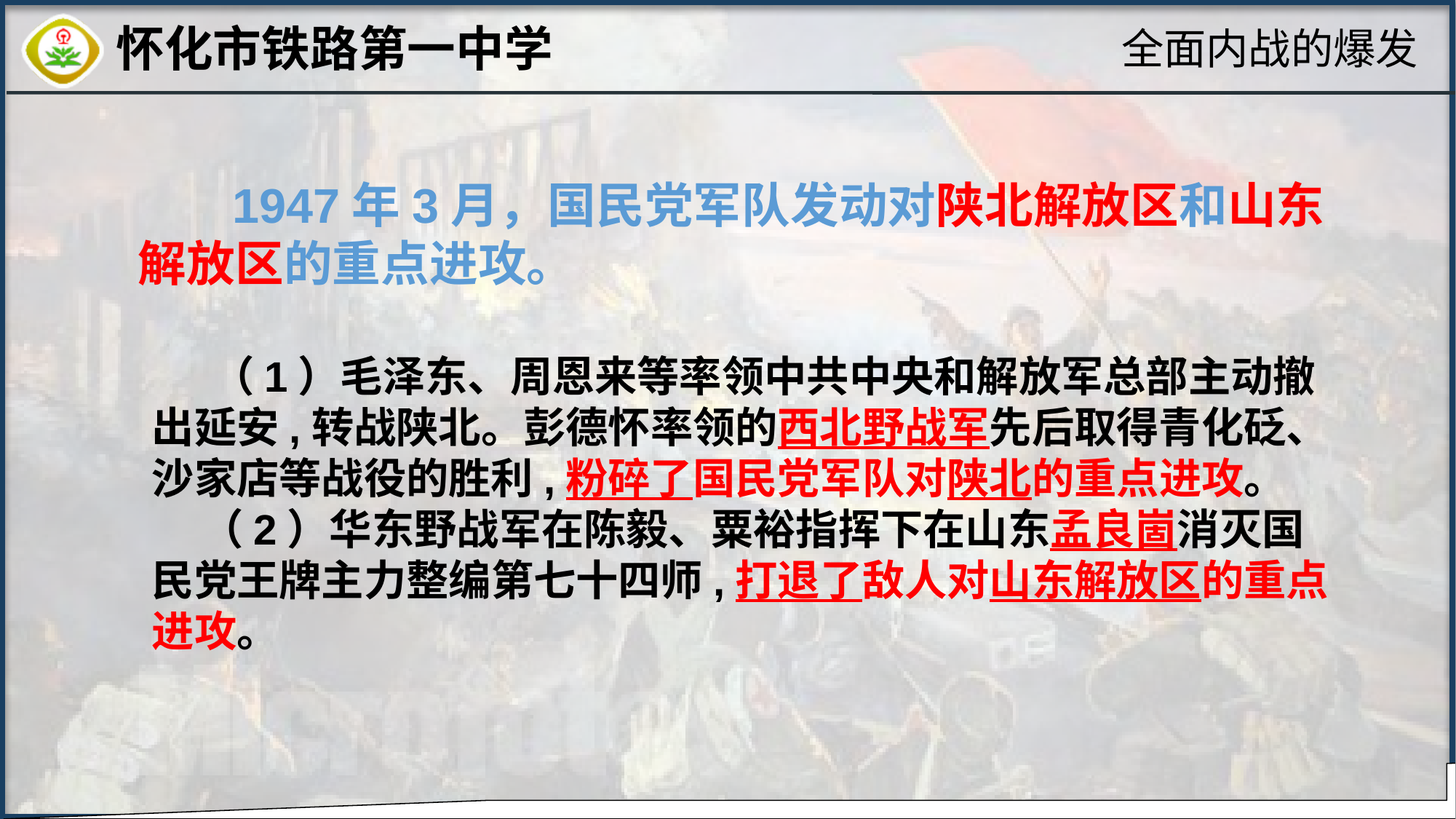

全面内战的爆发

        1947年3月，国民党军队发动对陕北解放区和山东解放区的重点进攻。

       （1）毛泽东、周恩来等率领中共中央和解放军总部主动撤出延安,转战陕北。彭德怀率领的西北野战军先后取得青化砭、沙家店等战役的胜利,粉碎了国民党军队对陕北的重点进攻。
    （2）华东野战军在陈毅、粟裕指挥下在山东孟良崮消灭国民党王牌主力整编第七十四师,打退了敌人对山东解放区的重点进攻。